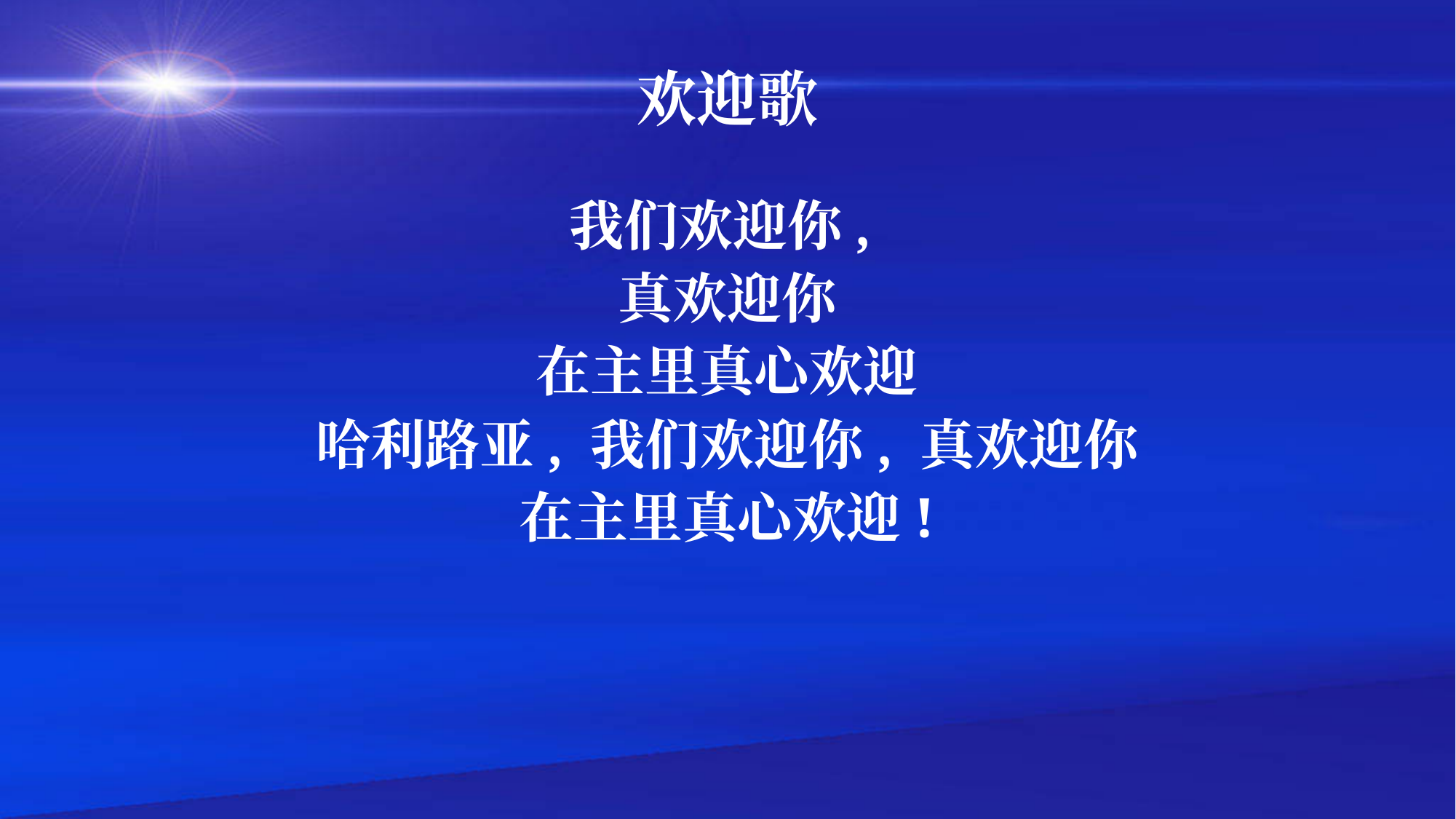

# 欢迎歌
我们欢迎你,
真欢迎你
在主里真心欢迎
哈利路亚, 我们欢迎你, 真欢迎你
在主里真心欢迎!